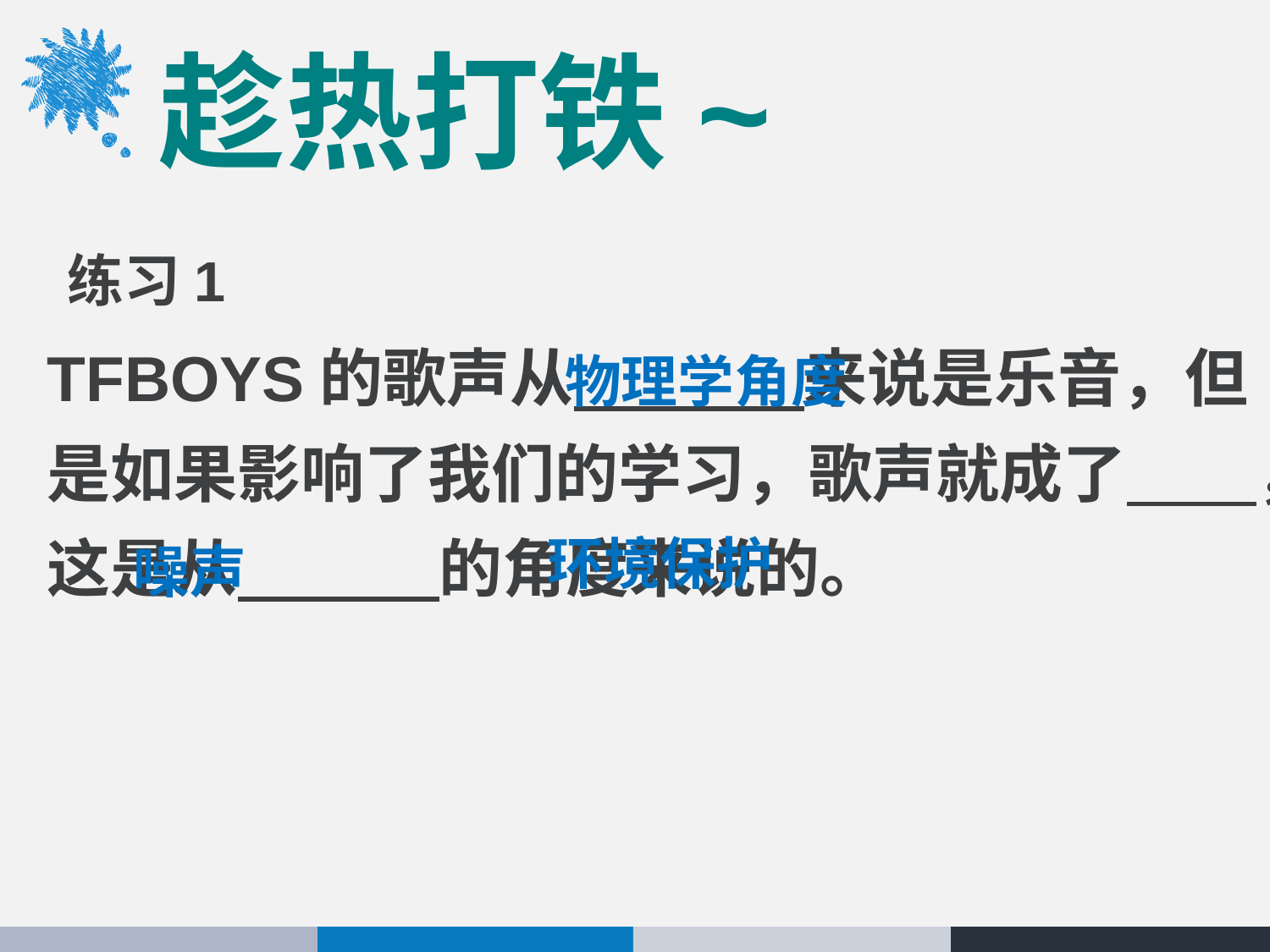

趁热打铁~

练习1
TFBOYS的歌声从                来说是乐音，但是如果影响了我们的学习，歌声就成了         ，这是从              的角度来说的。

物理学角度
环境保护
噪声